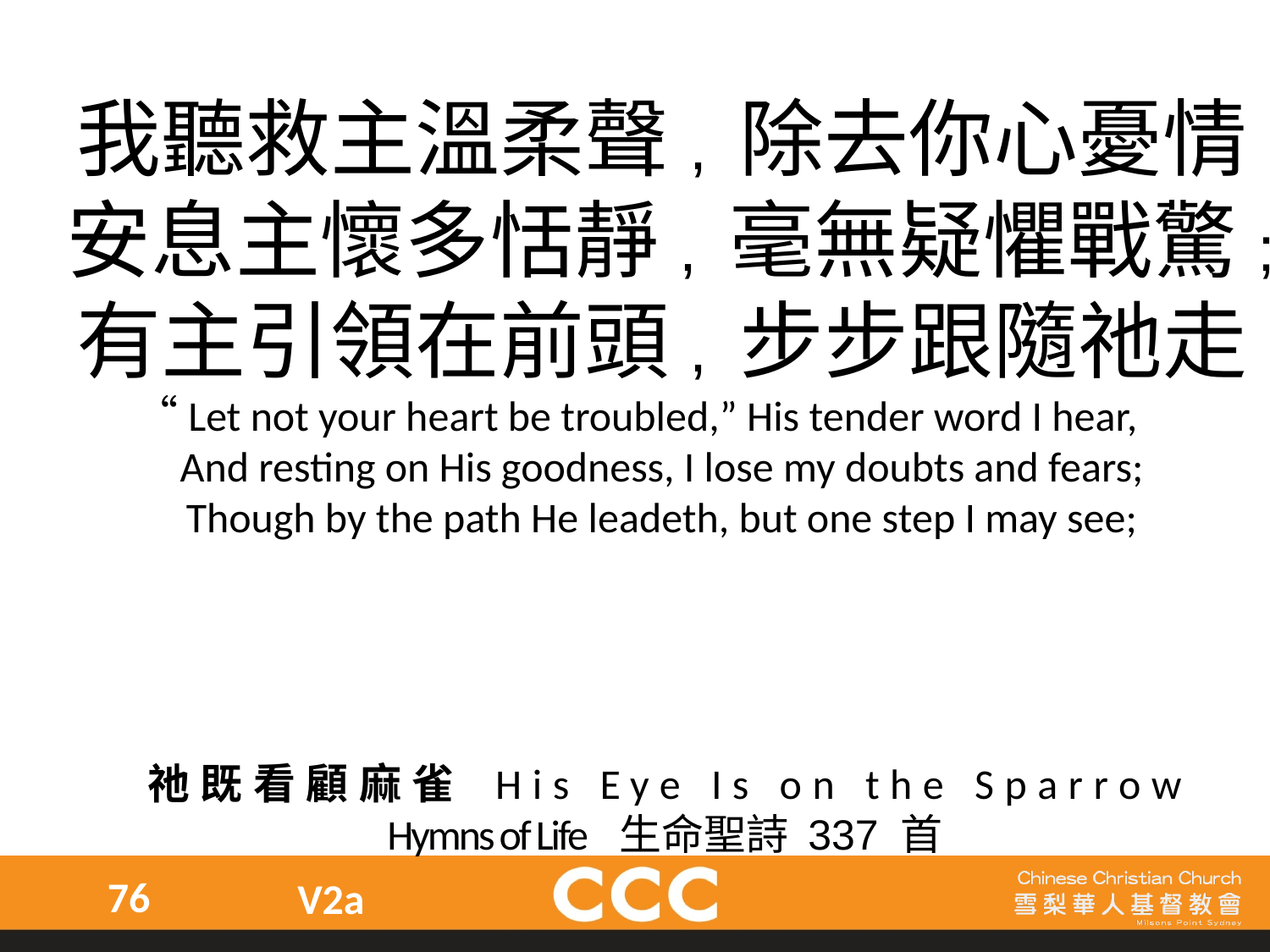

我聽救主溫柔聲, 除去你心憂情，
安息主懷多恬靜, 毫無疑懼戰驚;
有主引領在前頭, 步步跟隨祂走，“Let not your heart be troubled,” His tender word I hear,
And resting on His goodness, I lose my doubts and fears;
Though by the path He leadeth, but one step I may see;
祂既看顧麻雀 His Eye Is on the Sparrow
Hymns of Life   生命聖詩 337 首
76
V2a